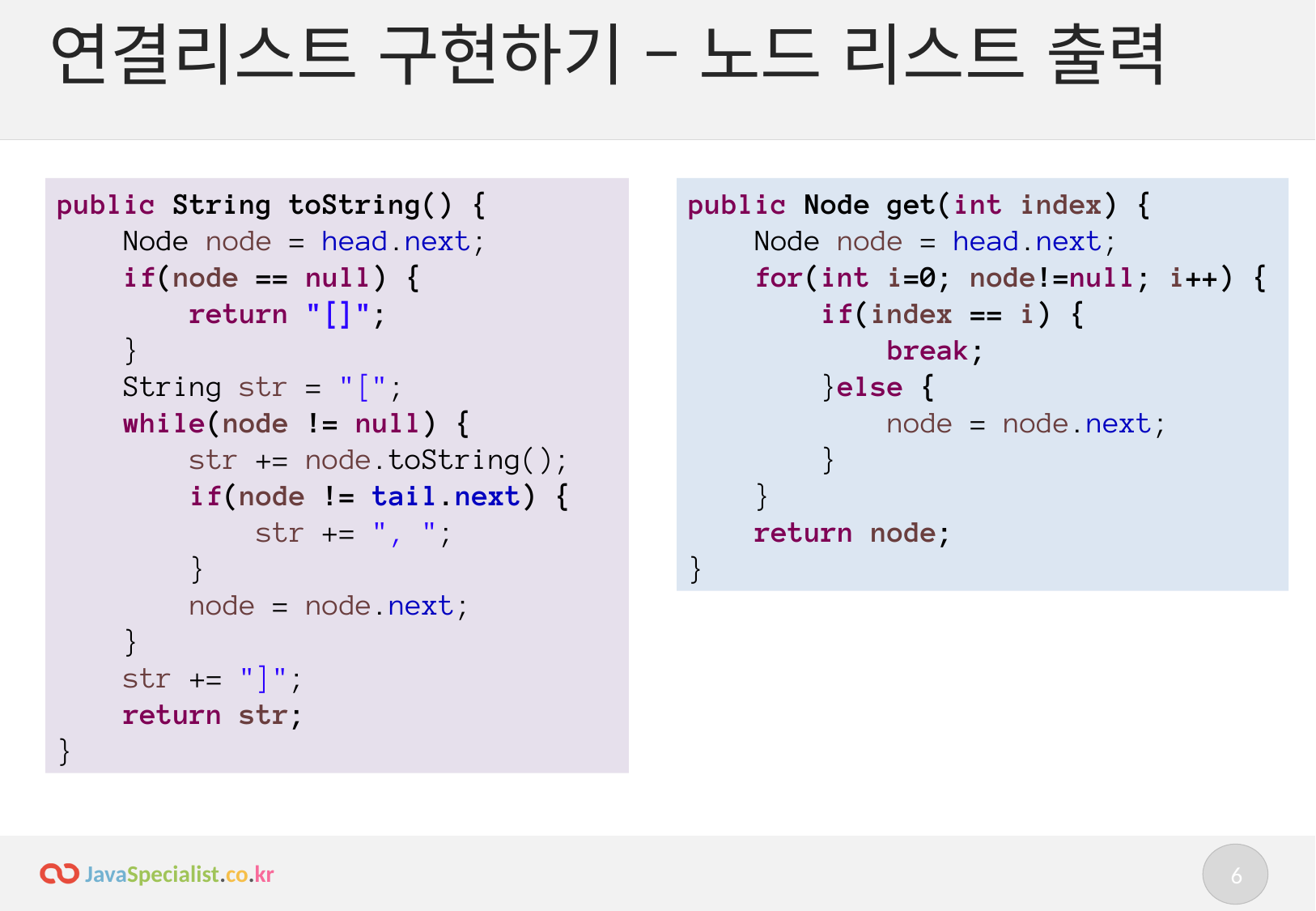

# 연결리스트 구현하기 – 노드 리스트 출력

public String toString() {
    Node node = head.next;
    if(node == null) {
        return "[]";
    }
    String str = "[";
    while(node != null) {
        str += node.toString();
        if(node != tail.next) {
            str += ", ";
        }
        node = node.next;
    }
    str += "]";
    return str;
}
public Node get(int index) {
    Node node = head.next;
    for(int i=0; node!=null; i++) {
        if(index == i) {
            break;
        }else {
            node = node.next;
        }
    }
    return node;
}